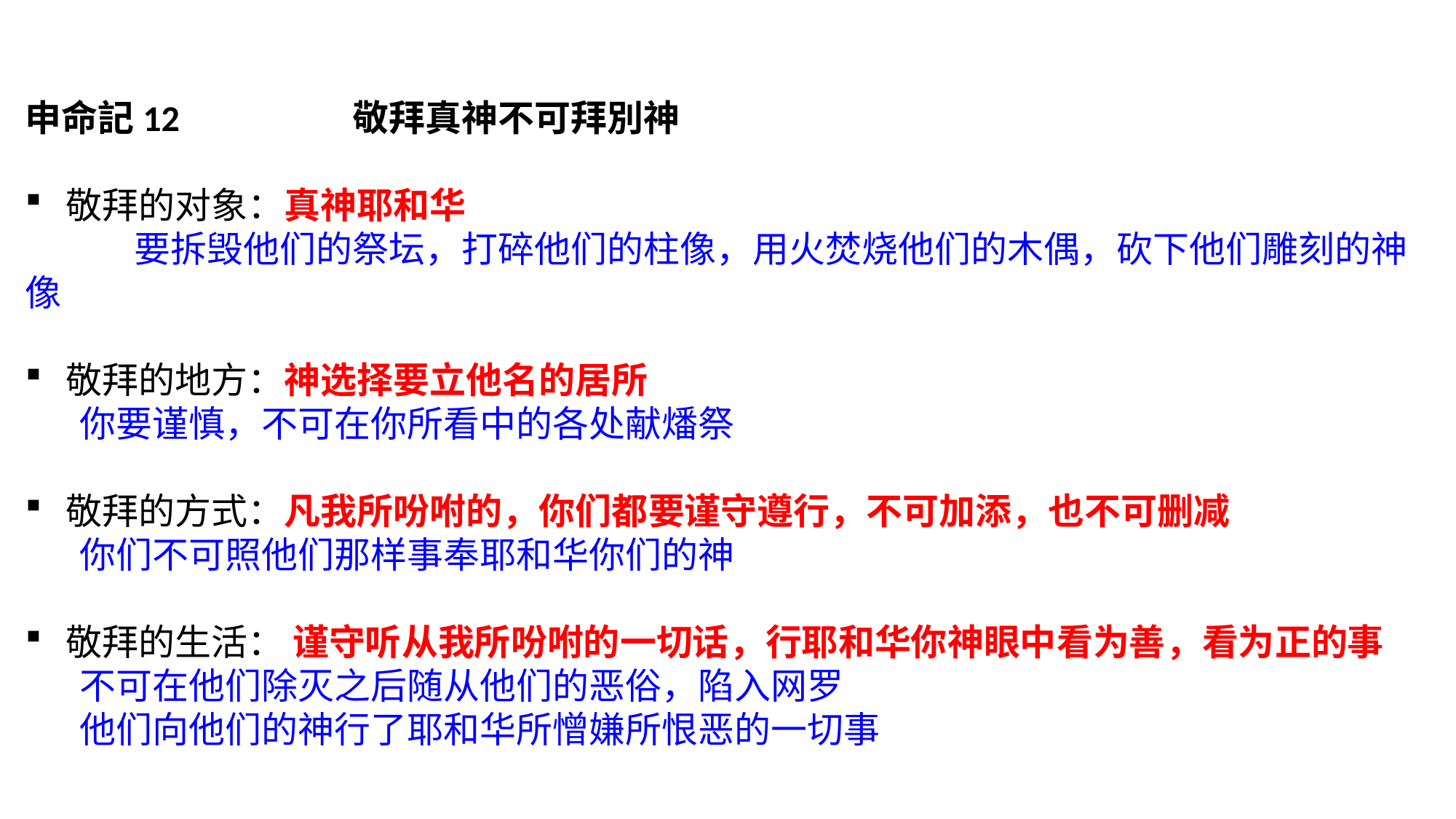

申命記12		敬拜真神不可拜別神

敬拜的对象：真神耶和华
	要拆毁他们的祭坛，打碎他们的柱像，用火焚烧他们的木偶，砍下他们雕刻的神像

敬拜的地方：神选择要立他名的居所
你要谨慎，不可在你所看中的各处献燔祭

敬拜的方式：凡我所吩咐的，你们都要谨守遵行，不可加添，也不可删减
你们不可照他们那样事奉耶和华你们的神

敬拜的生活： 谨守听从我所吩咐的一切话，行耶和华你神眼中看为善，看为正的事
不可在他们除灭之后随从他们的恶俗，陷入网罗
他们向他们的神行了耶和华所憎嫌所恨恶的一切事